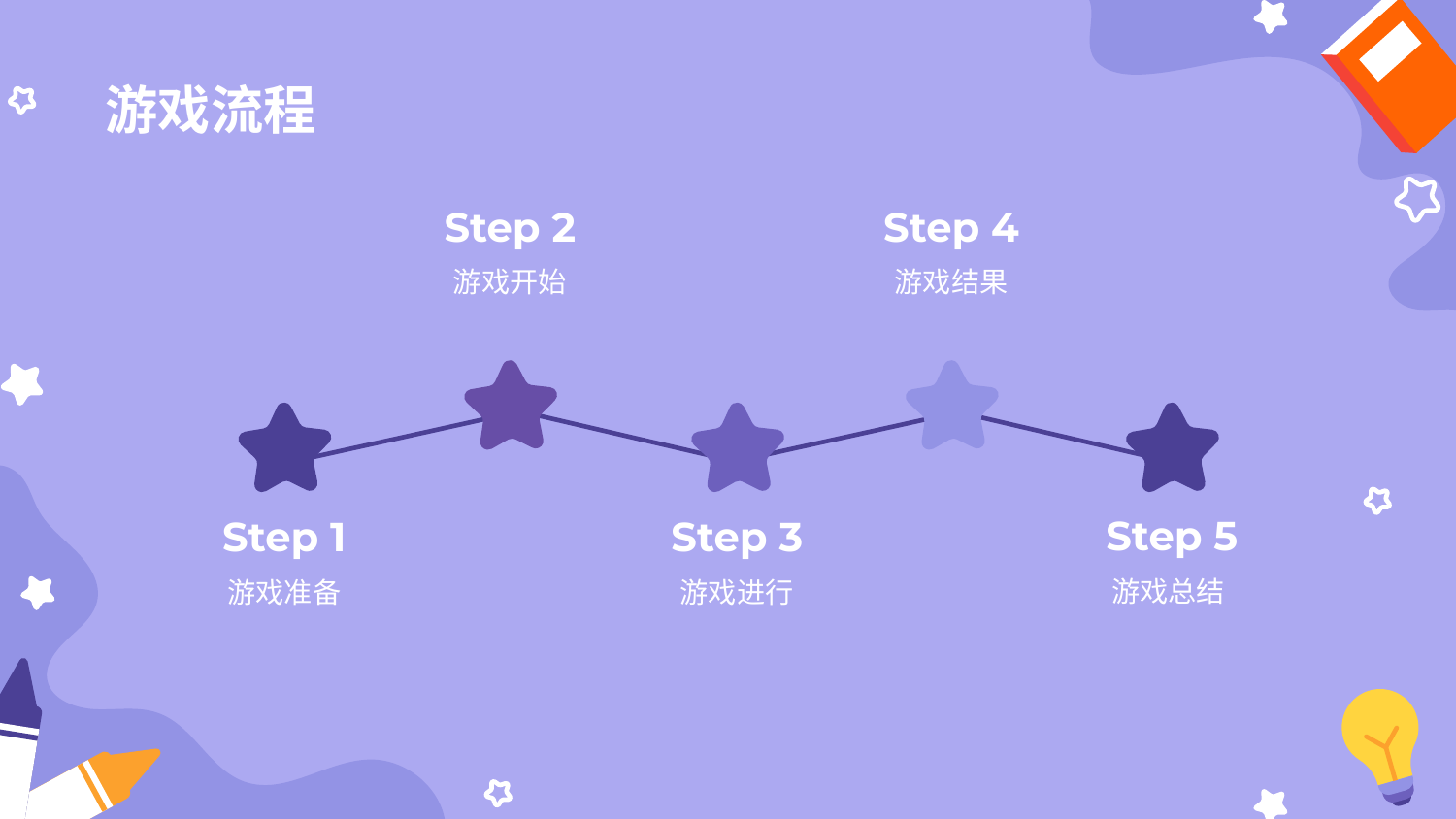

# 游戏流程
Step 2
Step 4
游戏开始
游戏结果

Step 5
Step 1
Step 3
游戏总结
游戏准备
游戏进行